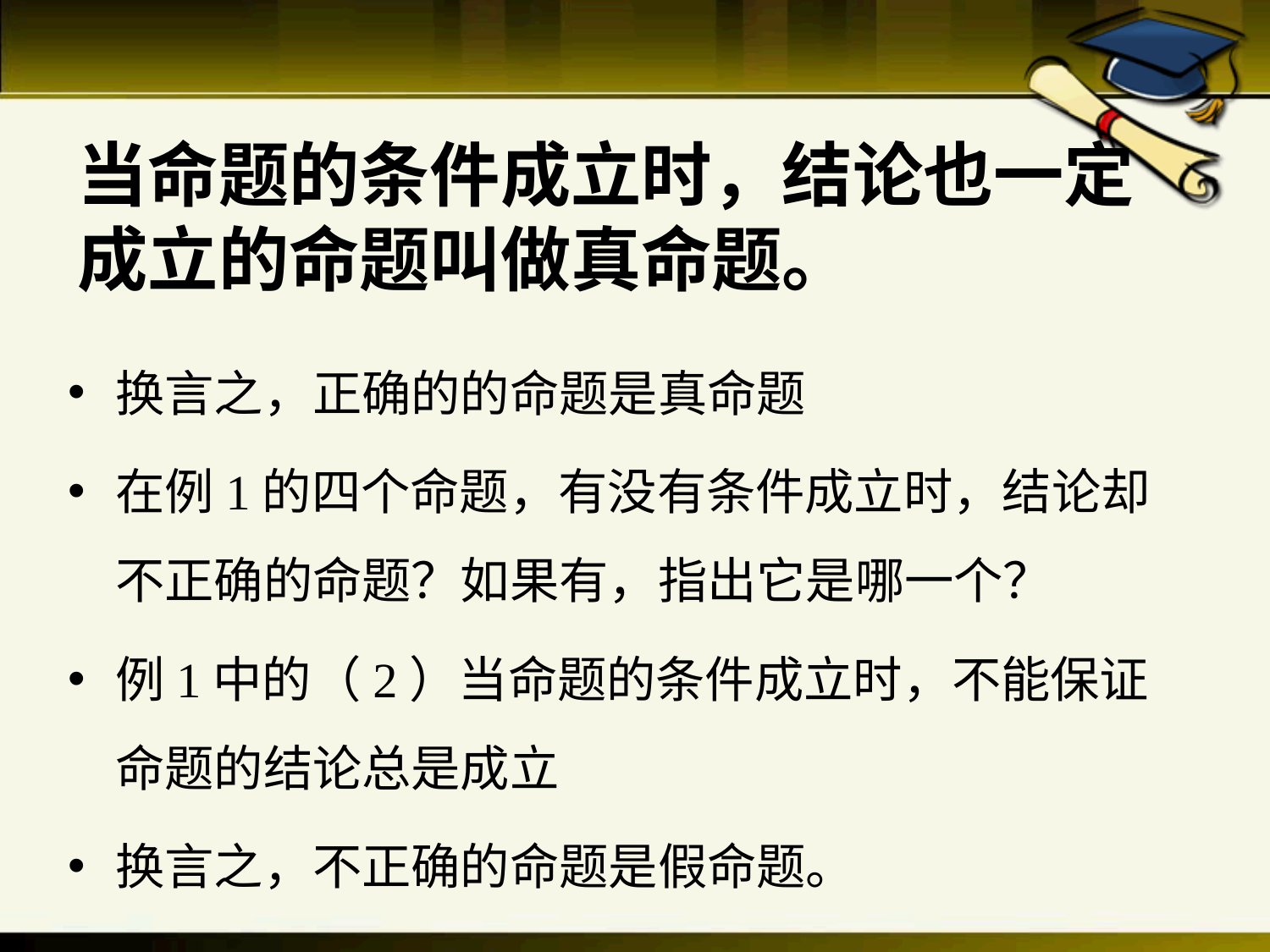

# 当命题的条件成立时，结论也一定成立的命题叫做真命题。
换言之，正确的的命题是真命题
在例1的四个命题，有没有条件成立时，结论却不正确的命题？如果有，指出它是哪一个？
例1中的（2）当命题的条件成立时，不能保证命题的结论总是成立
换言之，不正确的命题是假命题。